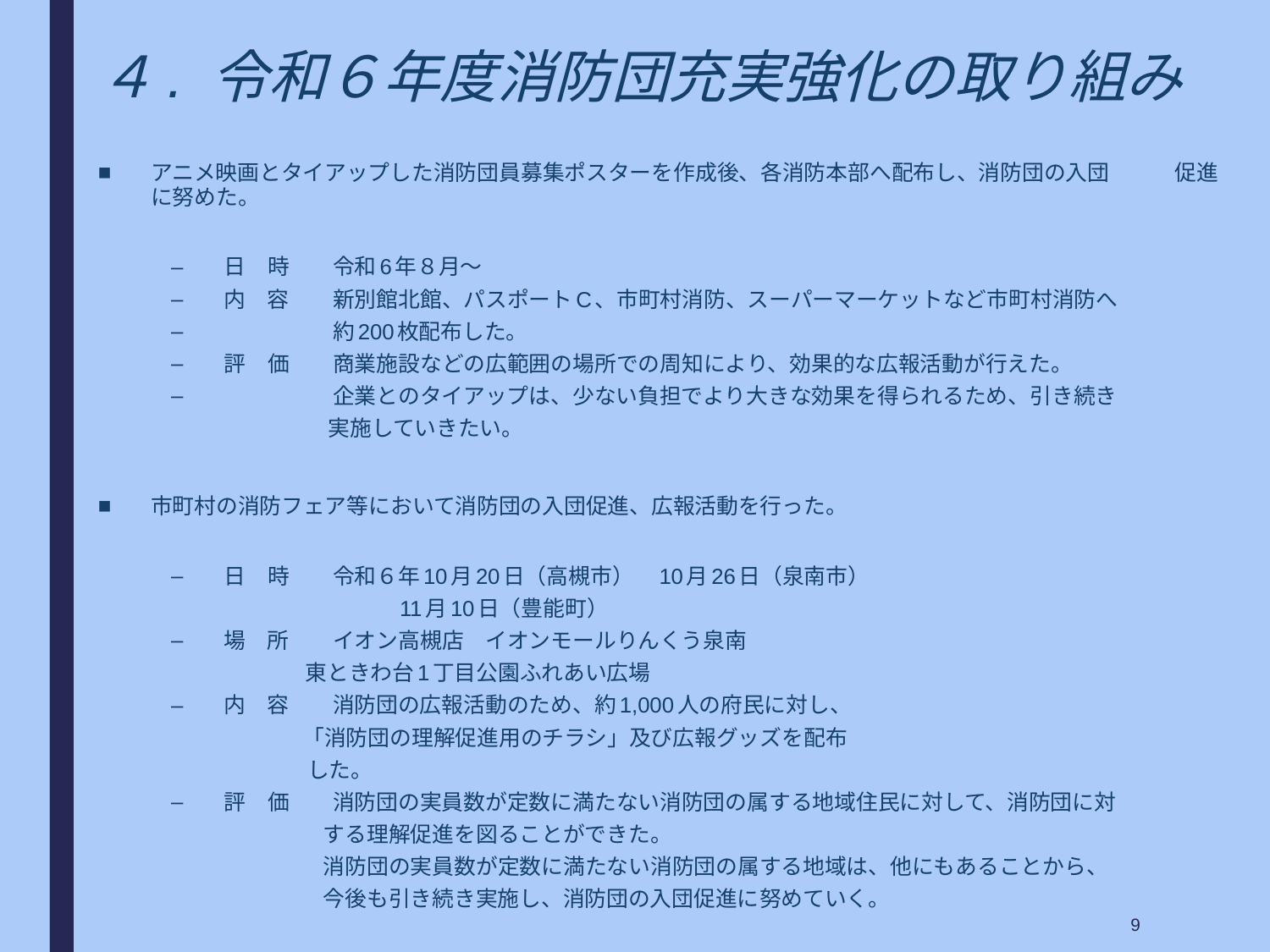

# ４. 令和６年度消防団充実強化の取り組み
アニメ映画とタイアップした消防団員募集ポスターを作成後、各消防本部へ配布し、消防団の入団　　　促進に努めた。

日　時　　令和6年８月～
内　容　　新別館北館、パスポートC、市町村消防、スーパーマーケットなど市町村消防へ
　　　　　約200枚配布した。
評　価　　商業施設などの広範囲の場所での周知により、効果的な広報活動が行えた。
　　　　　企業とのタイアップは、少ない負担でより大きな効果を得られるため、引き続き
　　　　　　　 実施していきたい。

市町村の消防フェア等において消防団の入団促進、広報活動を行った。

日　時　　令和６年10月20日（高槻市）　10月26日（泉南市）
　    　　　　　　　　  11月10日（豊能町）
場　所　　イオン高槻店　イオンモールりんくう泉南
     　　　　    東ときわ台1丁目公園ふれあい広場
内　容　　消防団の広報活動のため、約1,000人の府民に対し、
  　　　　　  「消防団の理解促進用のチラシ」及び広報グッズを配布
   　　　　　  した。
評　価　　消防団の実員数が定数に満たない消防団の属する地域住民に対して、消防団に対
　　　　　　　する理解促進を図ることができた。
　　　　　　　消防団の実員数が定数に満たない消防団の属する地域は、他にもあることから、
　　　　　　　今後も引き続き実施し、消防団の入団促進に努めていく。

9